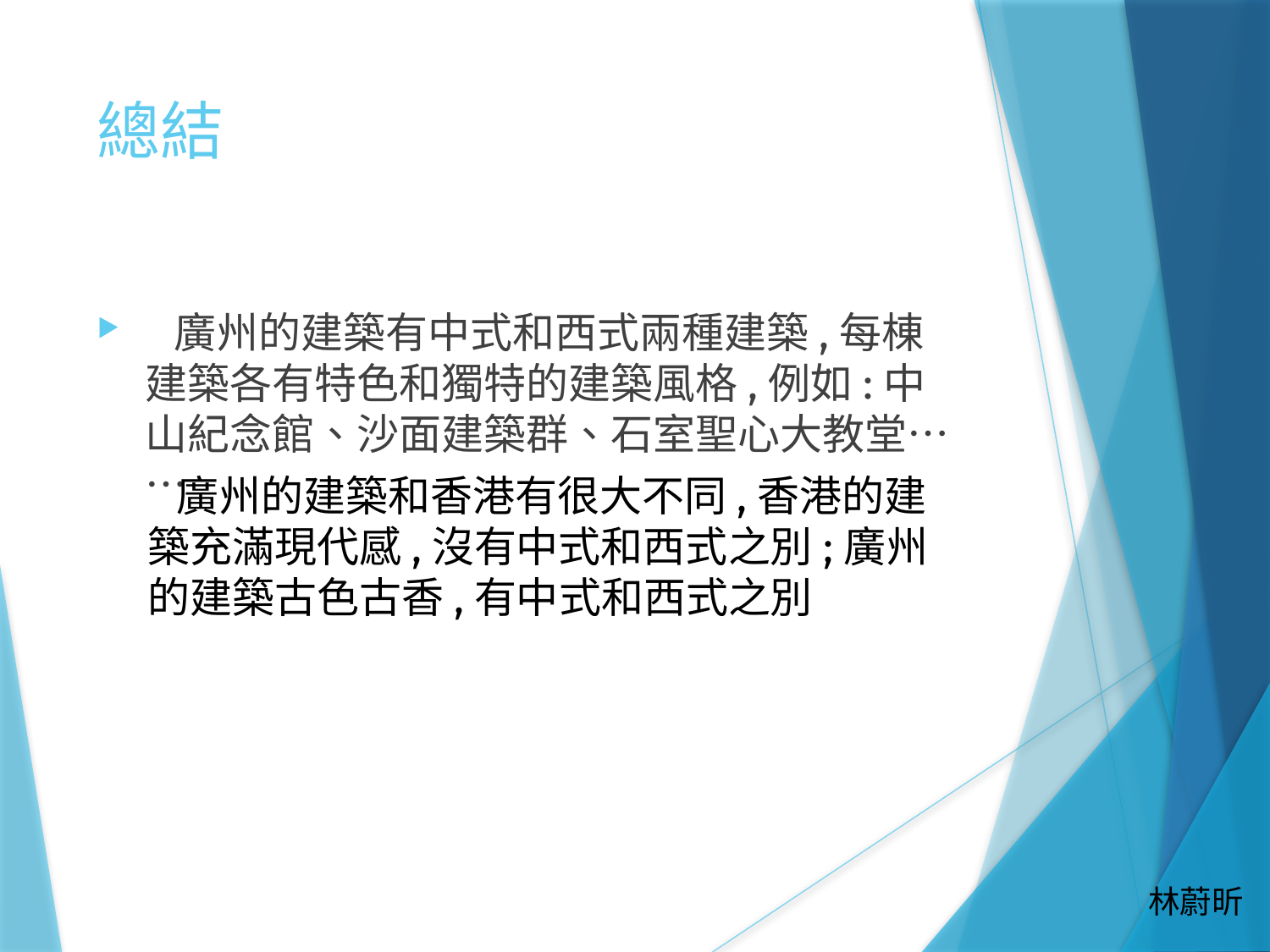

# 總結
   廣州的建築有中式和西式兩種建築,每棟建築各有特色和獨特的建築風格,例如:中山紀念館、沙面建築群、石室聖心大教堂……
  廣州的建築和香港有很大不同,香港的建築充滿現代感,沒有中式和西式之別;廣州的建築古色古香,有中式和西式之別
林蔚昕